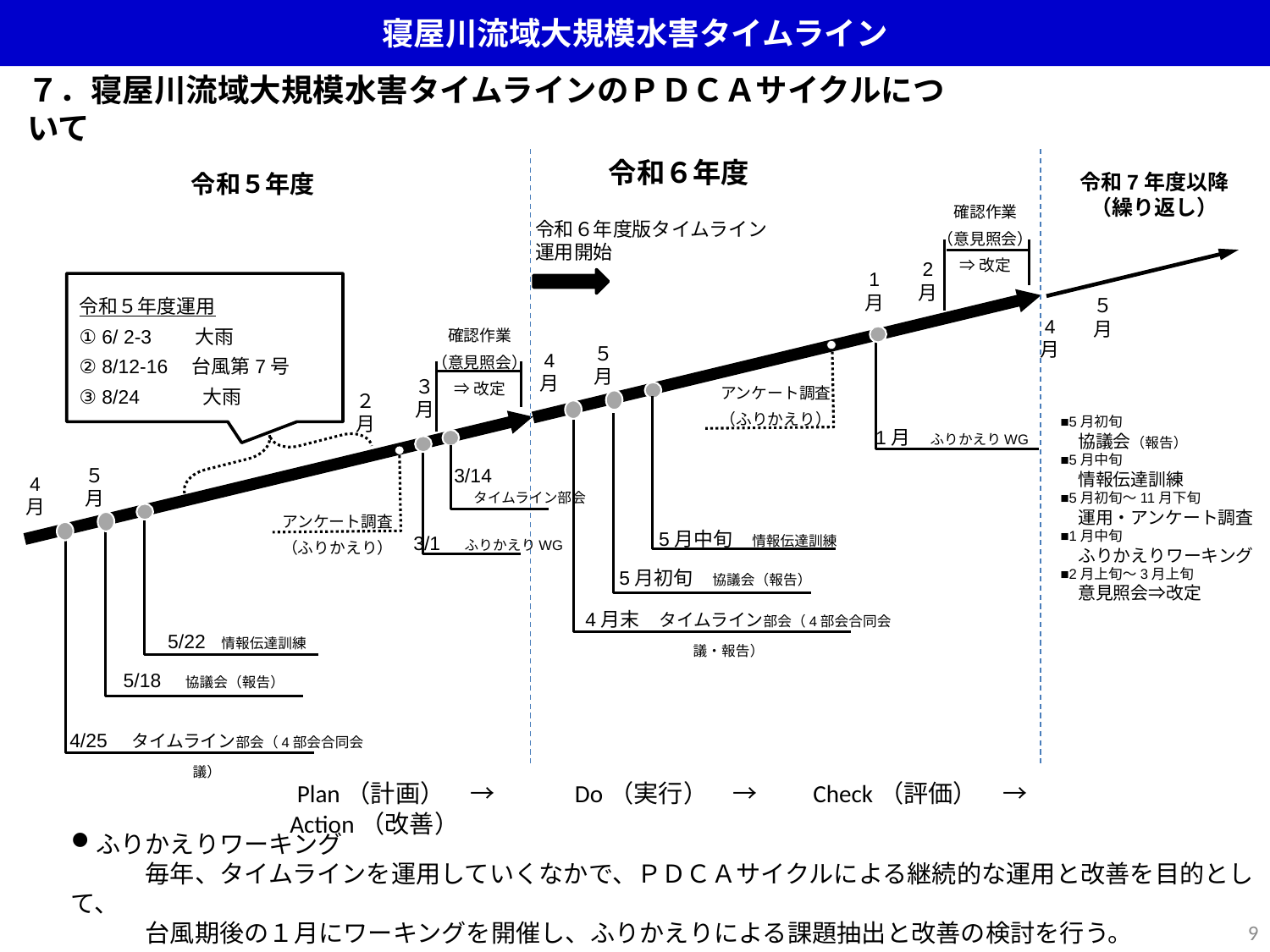

寝屋川流域大規模水害タイムライン
７．寝屋川流域大規模水害タイムラインのＰＤＣＡサイクルについて
令和６年度
2
月
1
月
５
月
4
月

アンケート調査
（ふりかえり）

5月初旬　協議会（報告）

5月中旬　情報伝達訓練

4月末　タイムライン部会（4部会合同会議・報告）
令和7年度以降
（繰り返し）
令和５年度
確認作業
（意見照会）
⇒改定
令和６年度版タイムライン
運用開始

令和５年度運用
① 6/ 2-3　　大雨
② 8/12-16　台風第7号
③ 8/24　　　大雨
５
月
4
月
確認作業
（意見照会）
⇒改定
３
月

２
月
５
月

4
月

アンケート調査
（ふりかえり）

5/18　協議会（報告）

　5/22  情報伝達訓練

4/25　タイムライン部会（4部会合同会議）

■5月初旬
　協議会（報告）
■5月中旬
　情報伝達訓練
■5月初旬～11月下旬
　運用・アンケート調査
■1月中旬
　ふりかえりワーキング
■2月上旬～3月上旬
　意見照会⇒改定

1月　ふりかえりWG

3/14
　タイムライン部会

3/1　ふりかえりWG

 Plan（計画）　→　　　Do（実行）　→　　Check（評価）　→　Action（改善）
ふりかえりワーキング
　　　毎年、タイムラインを運用していくなかで、ＰＤＣＡサイクルによる継続的な運用と改善を目的として、
　　　台風期後の１月にワーキングを開催し、ふりかえりによる課題抽出と改善の検討を行う。
9